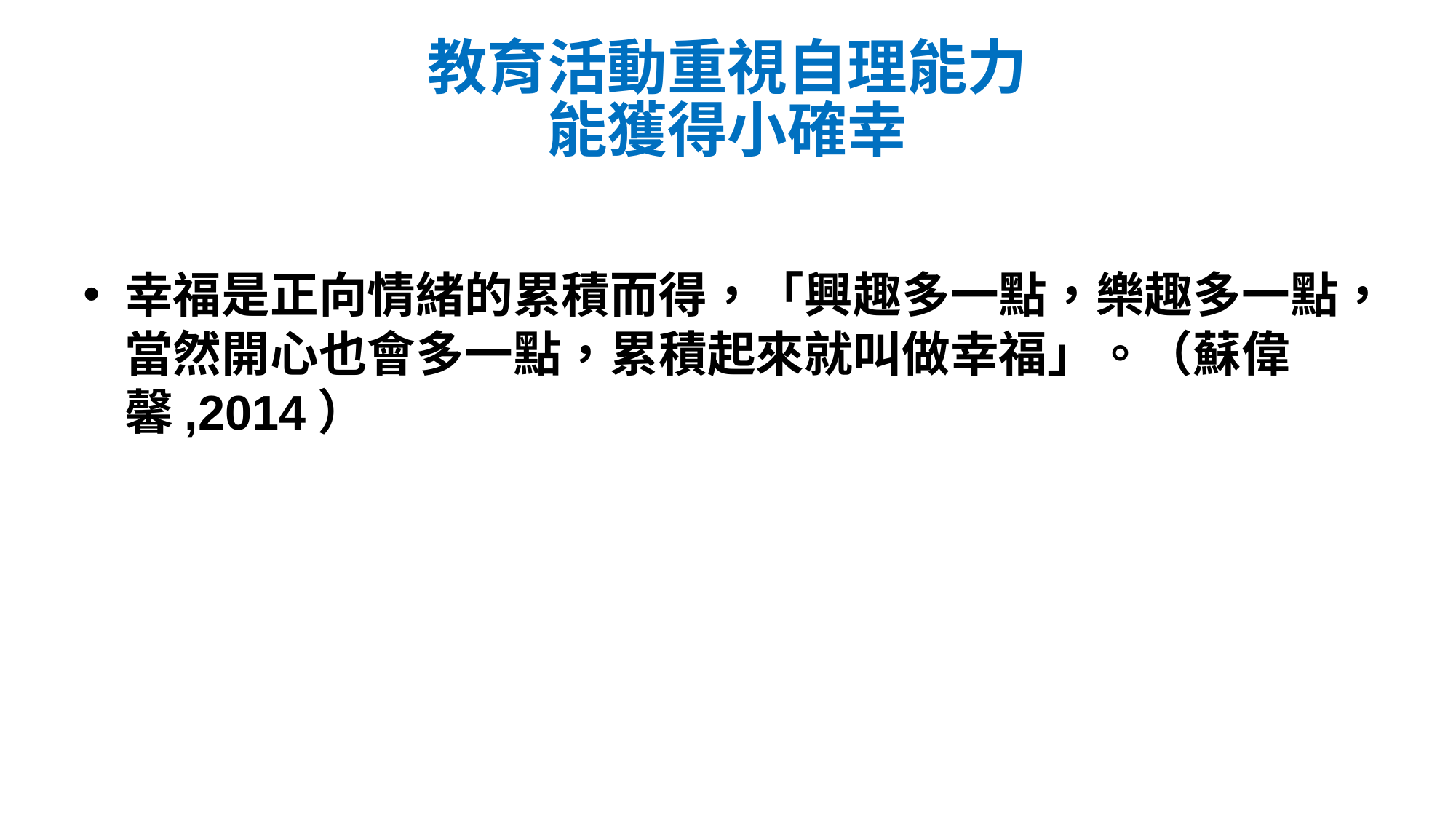

# 教育活動重視自理能力 能獲得小確幸

幸福是正向情緒的累積而得，「興趣多一點，樂趣多一點，當然開心也會多一點，累積起來就叫做幸福」。（蘇偉馨,2014）